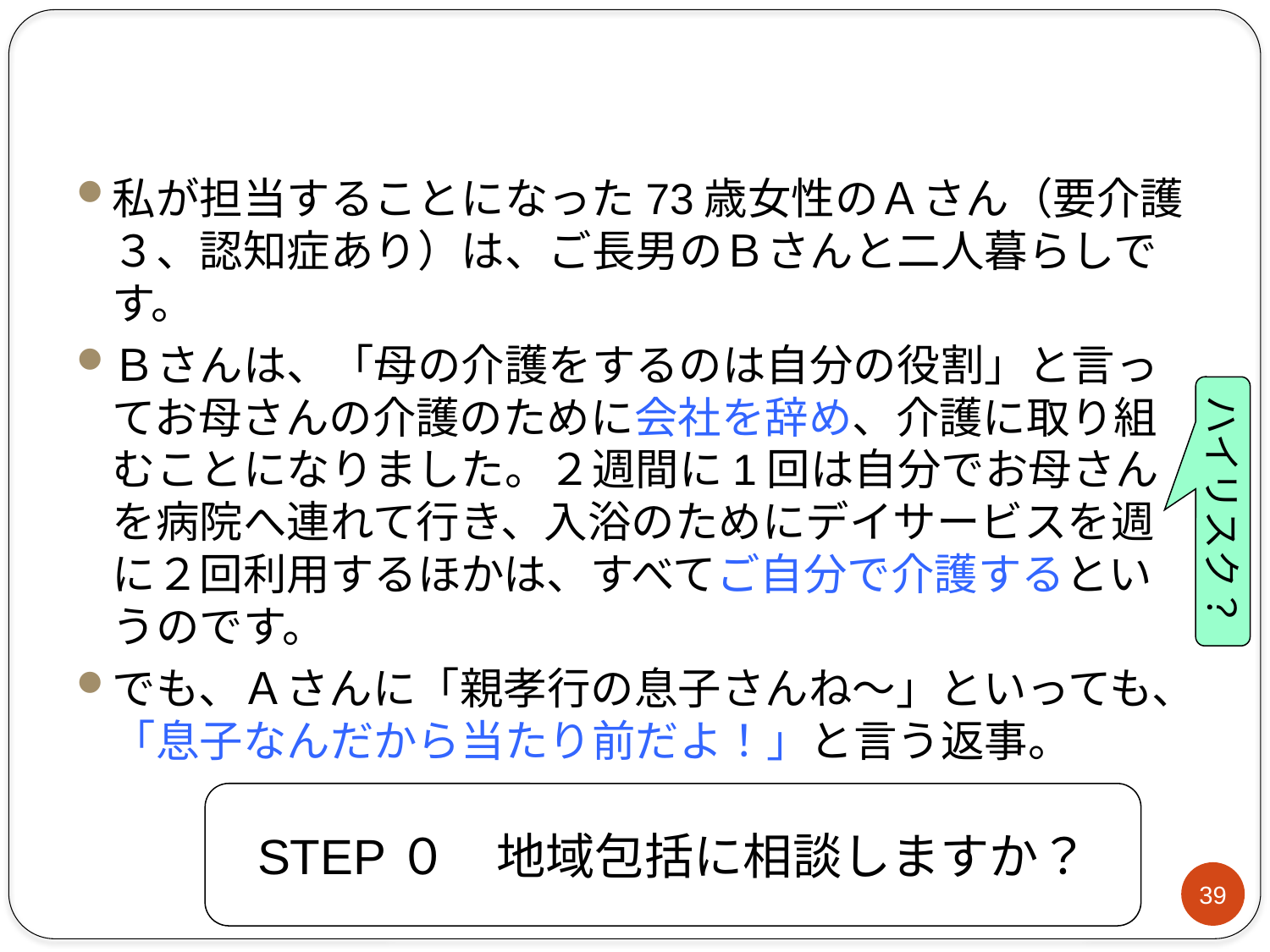

私が担当することになった73歳女性のＡさん（要介護３、認知症あり）は、ご長男のＢさんと二人暮らしです。
Ｂさんは、「母の介護をするのは自分の役割」と言ってお母さんの介護のために会社を辞め、介護に取り組むことになりました。２週間に1回は自分でお母さんを病院へ連れて行き、入浴のためにデイサービスを週に２回利用するほかは、すべてご自分で介護するというのです。
でも、Ａさんに「親孝行の息子さんね～」といっても、「息子なんだから当たり前だよ！」と言う返事。
ハイリスク？
STEP０　地域包括に相談しますか？
39